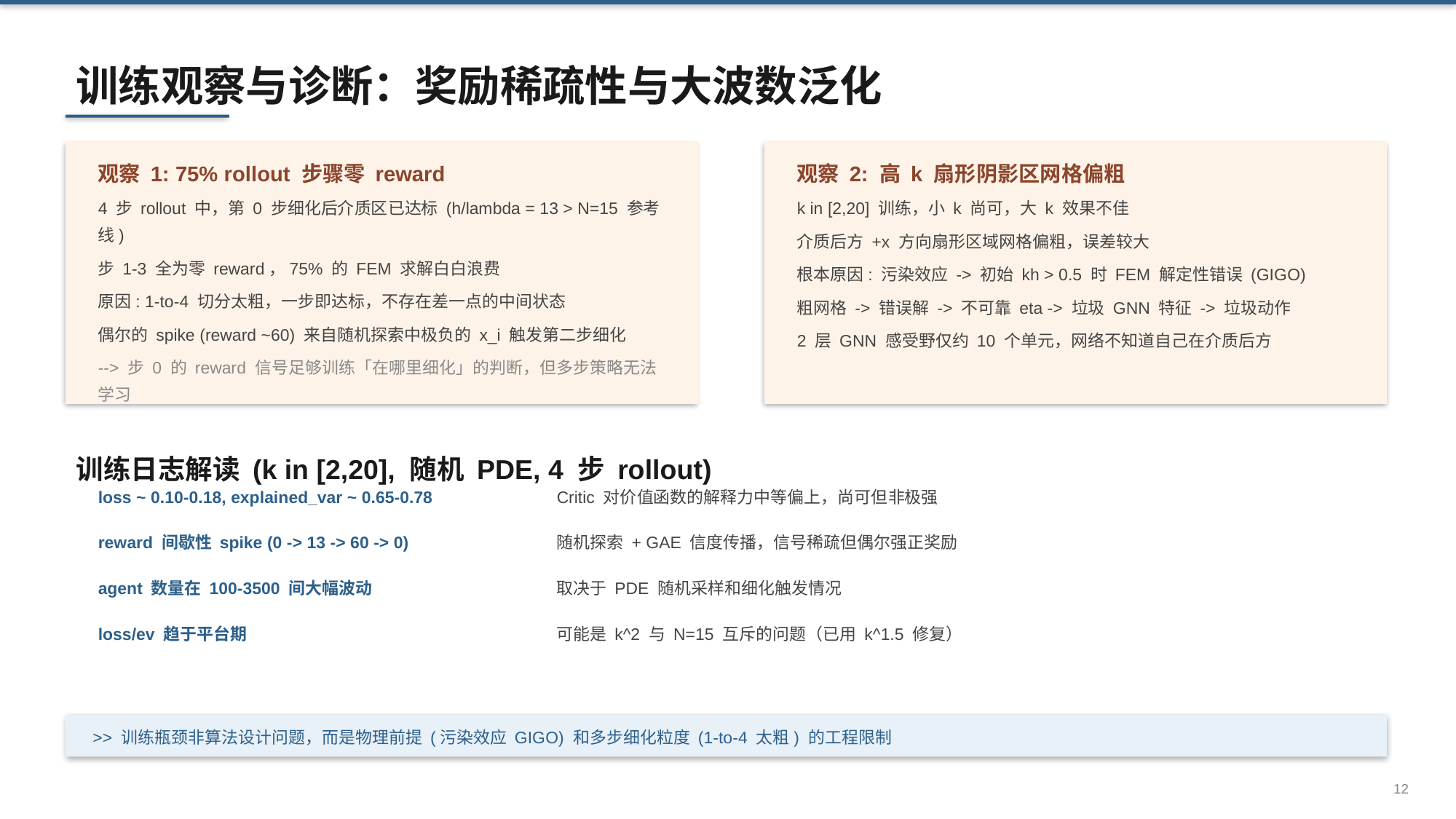

训练观察与诊断：奖励稀疏性与大波数泛化

观察 1: 75% rollout 步骤零 reward
观察 2: 高 k 扇形阴影区网格偏粗
4 步 rollout 中，第 0 步细化后介质区已达标 (h/lambda = 13 > N=15 参考线)
步 1-3 全为零 reward，75% 的 FEM 求解白白浪费
原因: 1-to-4 切分太粗，一步即达标，不存在差一点的中间状态
偶尔的 spike (reward ~60) 来自随机探索中极负的 x_i 触发第二步细化
--> 步 0 的 reward 信号足够训练「在哪里细化」的判断，但多步策略无法学习
k in [2,20] 训练，小 k 尚可，大 k 效果不佳
介质后方 +x 方向扇形区域网格偏粗，误差较大
根本原因: 污染效应 -> 初始 kh > 0.5 时 FEM 解定性错误 (GIGO)
粗网格 -> 错误解 -> 不可靠 eta -> 垃圾 GNN 特征 -> 垃圾动作
2 层 GNN 感受野仅约 10 个单元，网络不知道自己在介质后方
训练日志解读 (k in [2,20], 随机 PDE, 4 步 rollout)
loss ~ 0.10-0.18, explained_var ~ 0.65-0.78
Critic 对价值函数的解释力中等偏上，尚可但非极强
reward 间歇性 spike (0 -> 13 -> 60 -> 0)
随机探索 + GAE 信度传播，信号稀疏但偶尔强正奖励
agent 数量在 100-3500 间大幅波动
取决于 PDE 随机采样和细化触发情况
loss/ev 趋于平台期
可能是 k^2 与 N=15 互斥的问题（已用 k^1.5 修复）

>> 训练瓶颈非算法设计问题，而是物理前提 (污染效应 GIGO) 和多步细化粒度 (1-to-4 太粗) 的工程限制
12